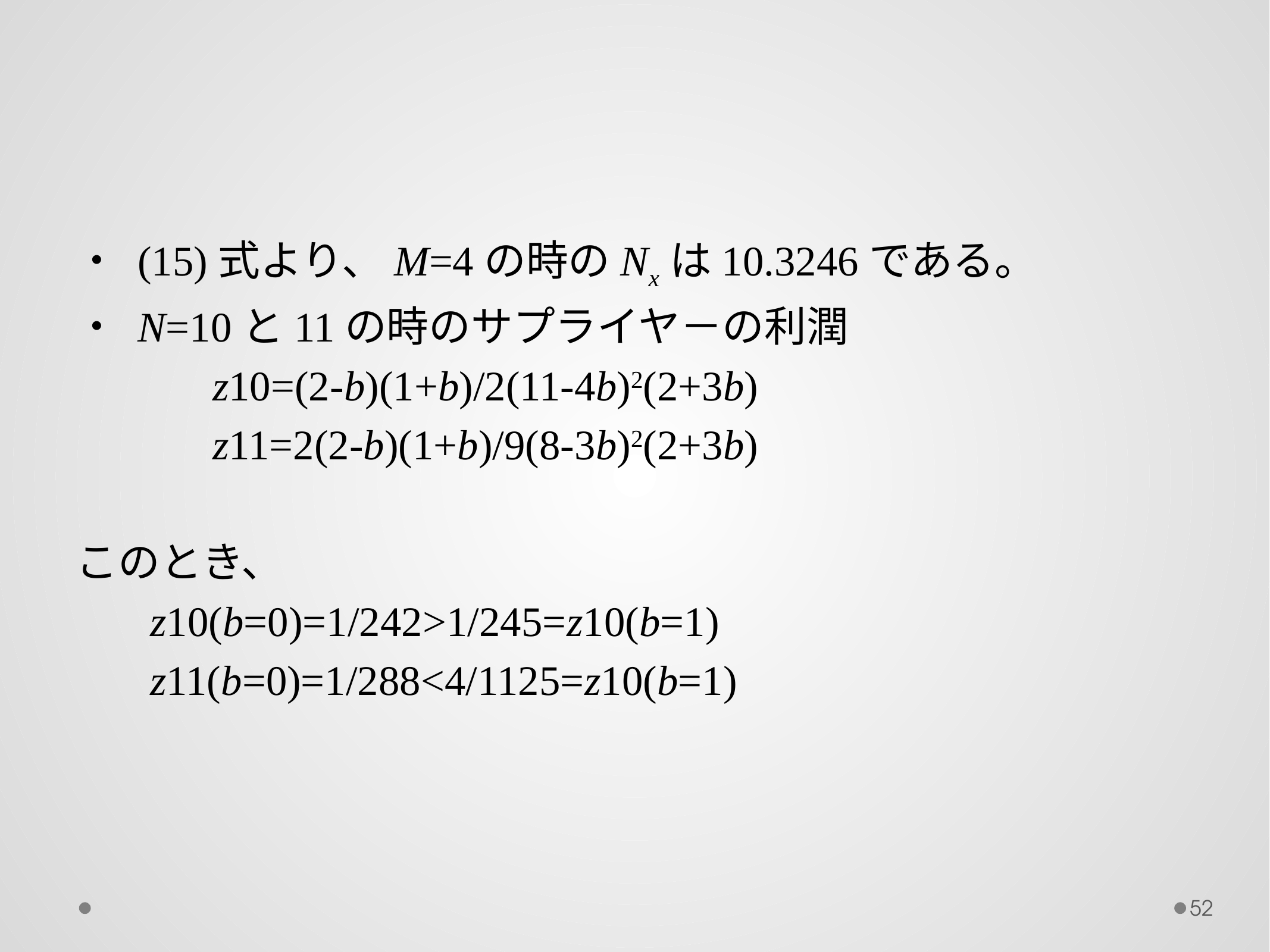

・ (15)式より、M=4の時のNxは10.3246である。
・ N=10と11の時のサプライヤ－の利潤
　　　z10=(2-b)(1+b)/2(11-4b)2(2+3b)
　　　z11=2(2-b)(1+b)/9(8-3b)2(2+3b)

このとき、
       z10(b=0)=1/242>1/245=z10(b=1)
       z11(b=0)=1/288<4/1125=z10(b=1)

52